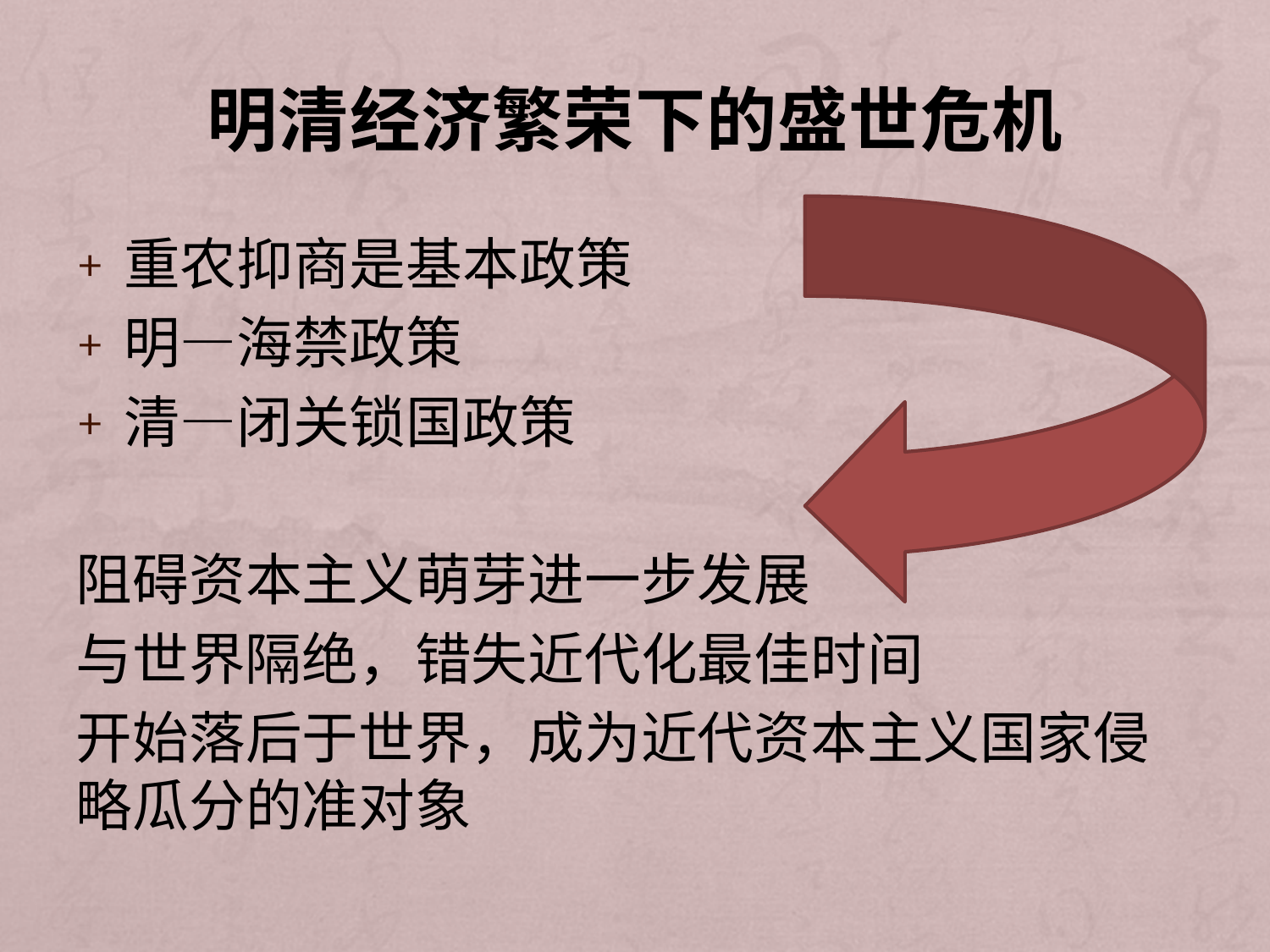

# 明清经济繁荣下的盛世危机

重农抑商是基本政策
明—海禁政策
清—闭关锁国政策

阻碍资本主义萌芽进一步发展
与世界隔绝，错失近代化最佳时间
开始落后于世界，成为近代资本主义国家侵略瓜分的准对象